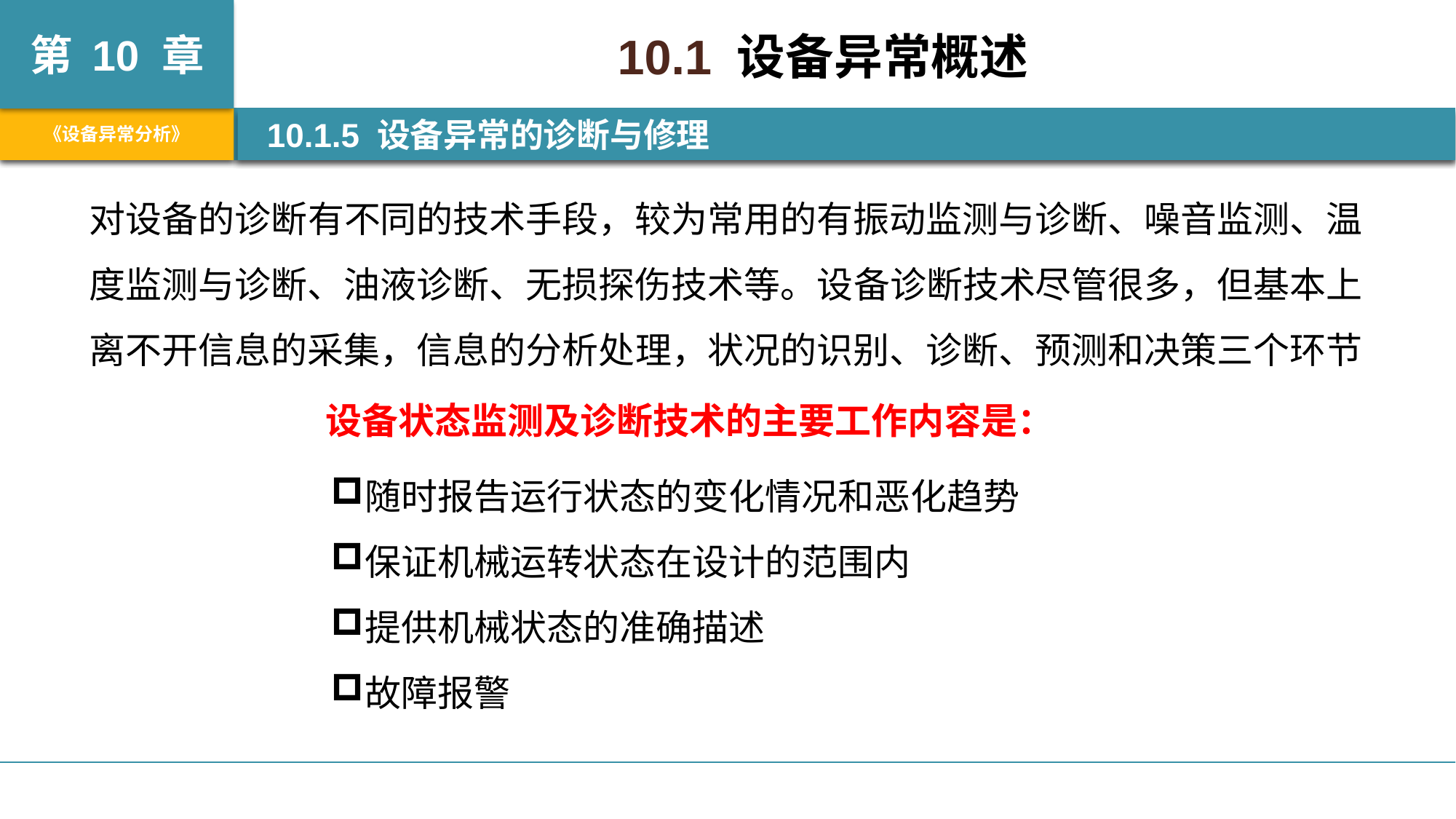

10.1 设备异常概述
  10.1.5 设备异常的诊断与修理
对设备的诊断有不同的技术手段，较为常用的有振动监测与诊断、噪音监测、温度监测与诊断、油液诊断、无损探伤技术等。设备诊断技术尽管很多，但基本上离不开信息的采集，信息的分析处理，状况的识别、诊断、预测和决策三个环节
设备状态监测及诊断技术的主要工作内容是：
随时报告运行状态的变化情况和恶化趋势
保证机械运转状态在设计的范围内
提供机械状态的准确描述
故障报警